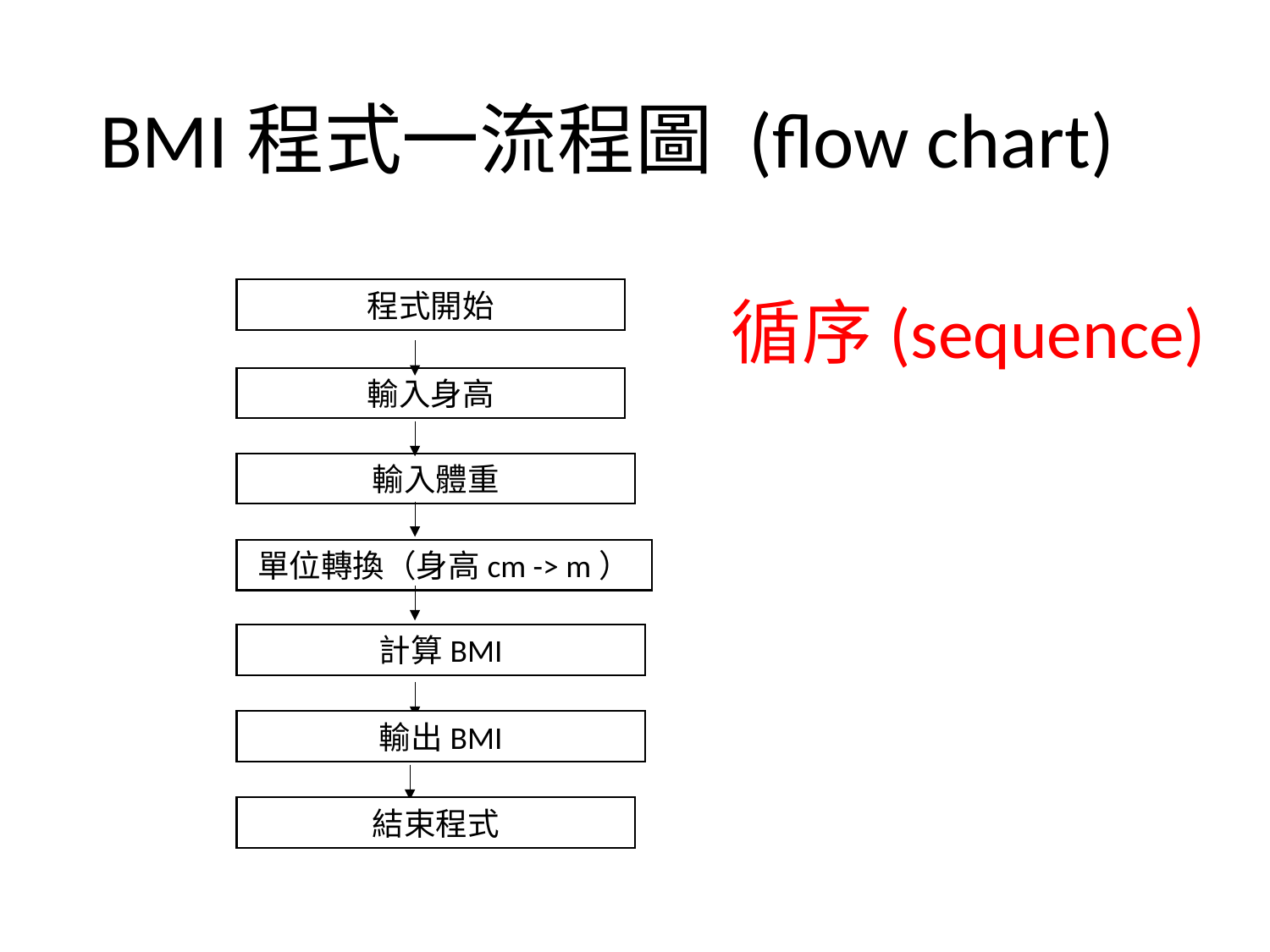

# BMI程式一流程圖 (flow chart)
程式開始
循序(sequence)
輸入身高
輸入體重
單位轉換（身高cm -> m）
計算BMI
輸出BMI
結束程式